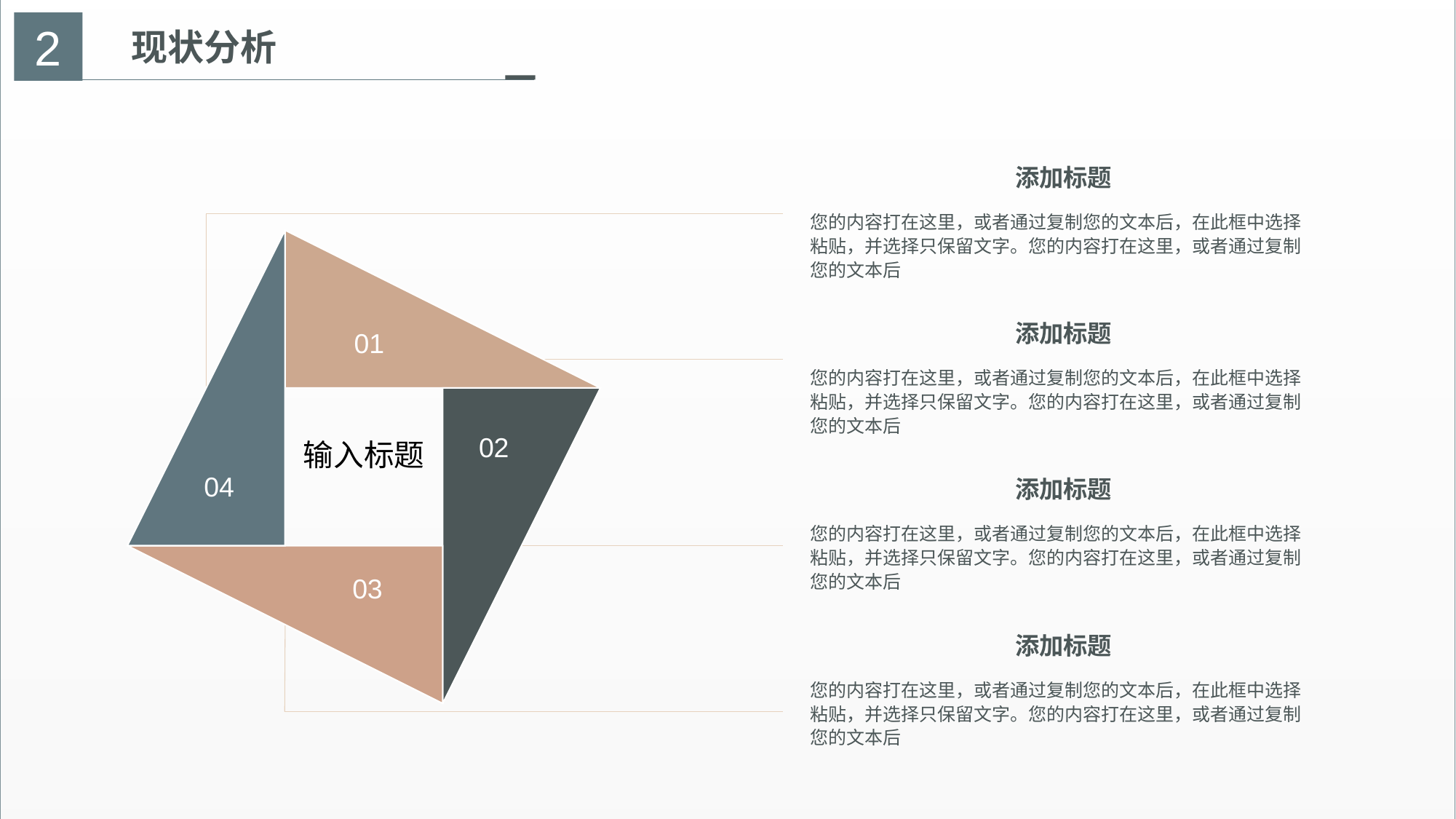

2
现状分析

添加标题
您的内容打在这里，或者通过复制您的文本后，在此框中选择粘贴，并选择只保留文字。您的内容打在这里，或者通过复制您的文本后

添加标题
01
您的内容打在这里，或者通过复制您的文本后，在此框中选择粘贴，并选择只保留文字。您的内容打在这里，或者通过复制您的文本后
02
输入标题
04

添加标题
您的内容打在这里，或者通过复制您的文本后，在此框中选择粘贴，并选择只保留文字。您的内容打在这里，或者通过复制您的文本后

03
添加标题
您的内容打在这里，或者通过复制您的文本后，在此框中选择粘贴，并选择只保留文字。您的内容打在这里，或者通过复制您的文本后